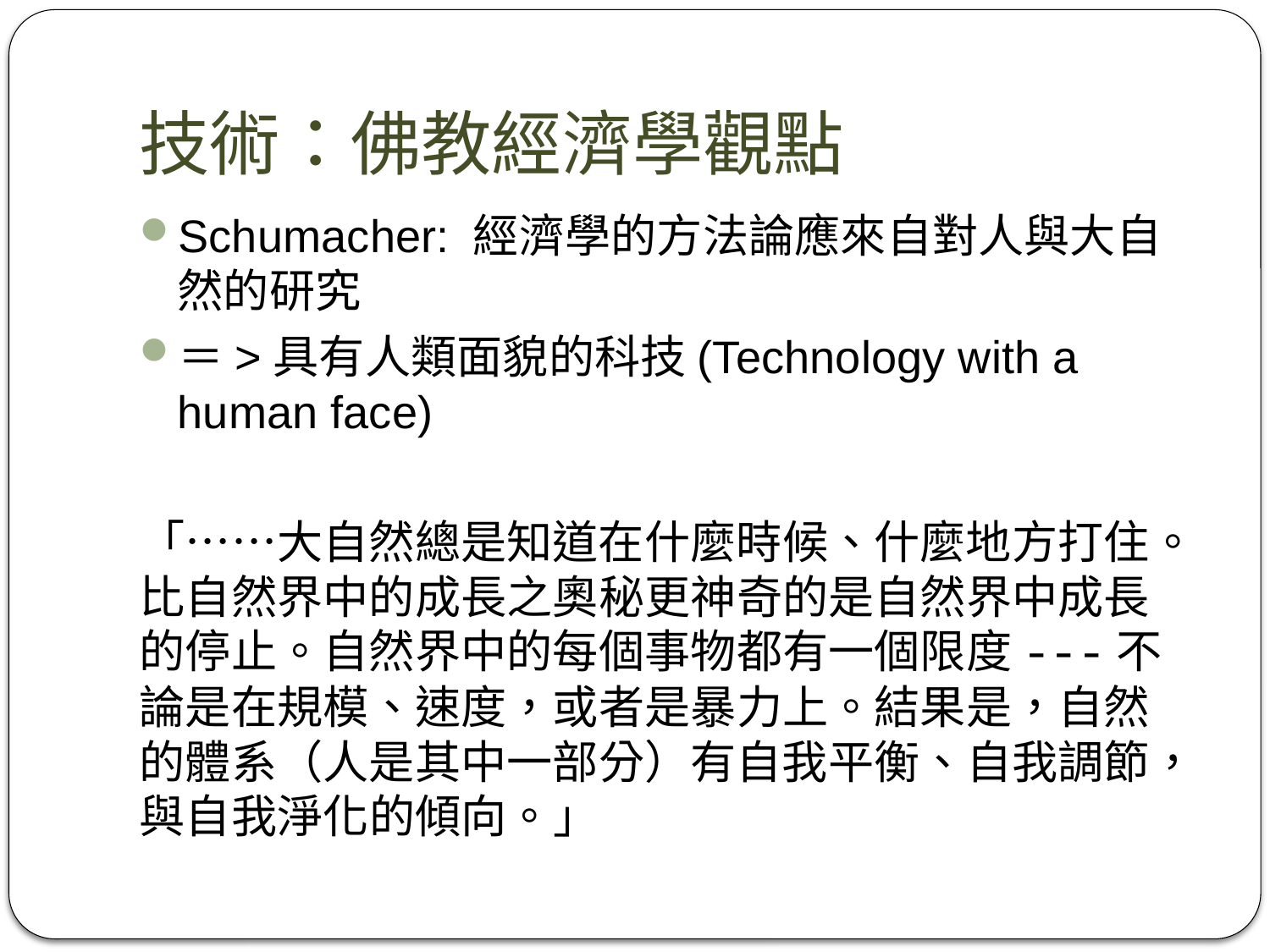

# 技術：佛教經濟學觀點
Schumacher: 經濟學的方法論應來自對人與大自然的研究
＝>具有人類面貌的科技(Technology with a human face)

「……大自然總是知道在什麼時候、什麼地方打住。比自然界中的成長之奧秘更神奇的是自然界中成長的停止。自然界中的每個事物都有一個限度---不論是在規模、速度，或者是暴力上。結果是，自然的體系（人是其中一部分）有自我平衡、自我調節，與自我淨化的傾向。」